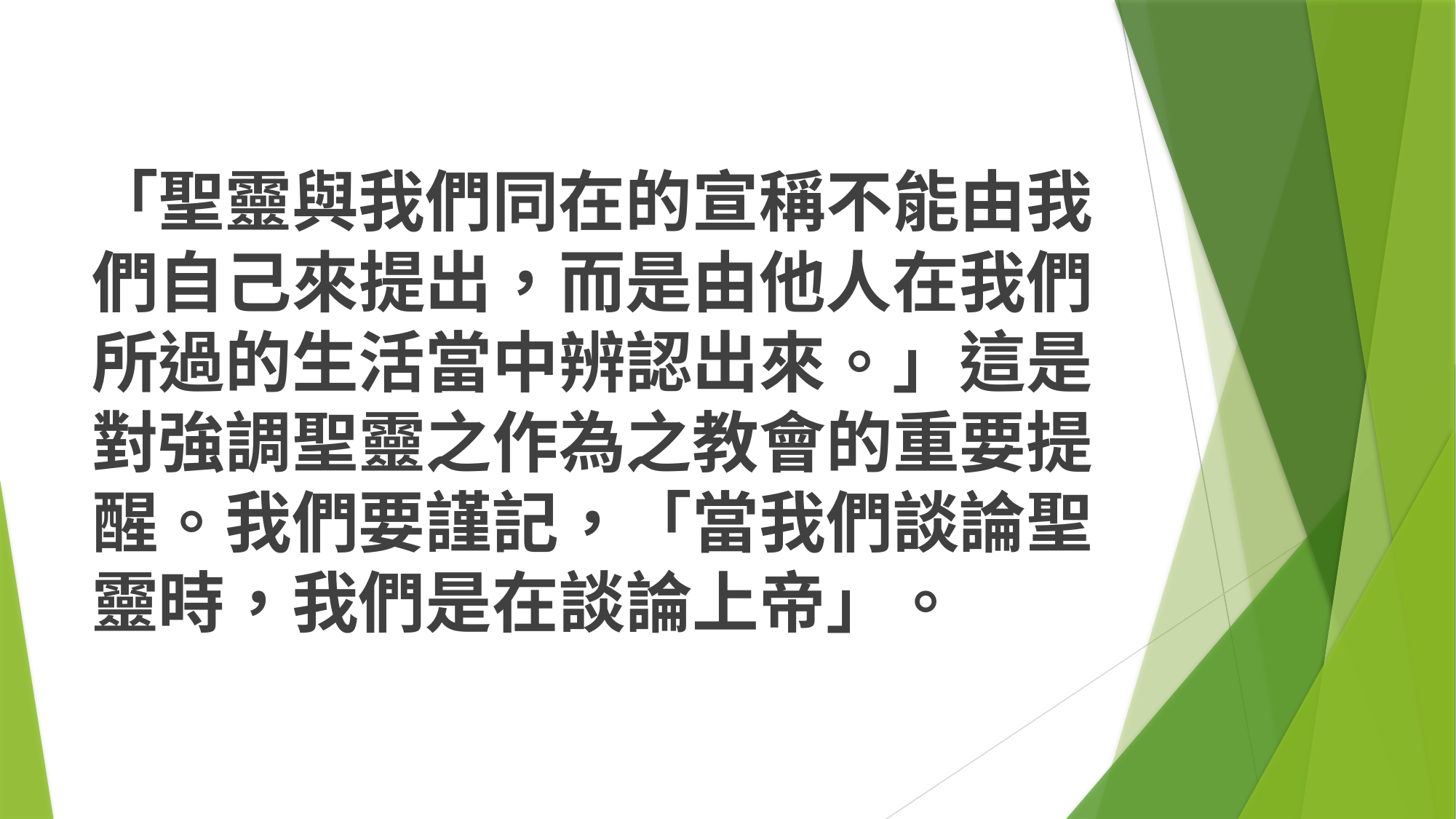

#
「聖靈與我們同在的宣稱不能由我們自己來提出，而是由他人在我們所過的生活當中辨認出來。」這是對強調聖靈之作為之教會的重要提醒。我們要謹記，「當我們談論聖靈時，我們是在談論上帝」。